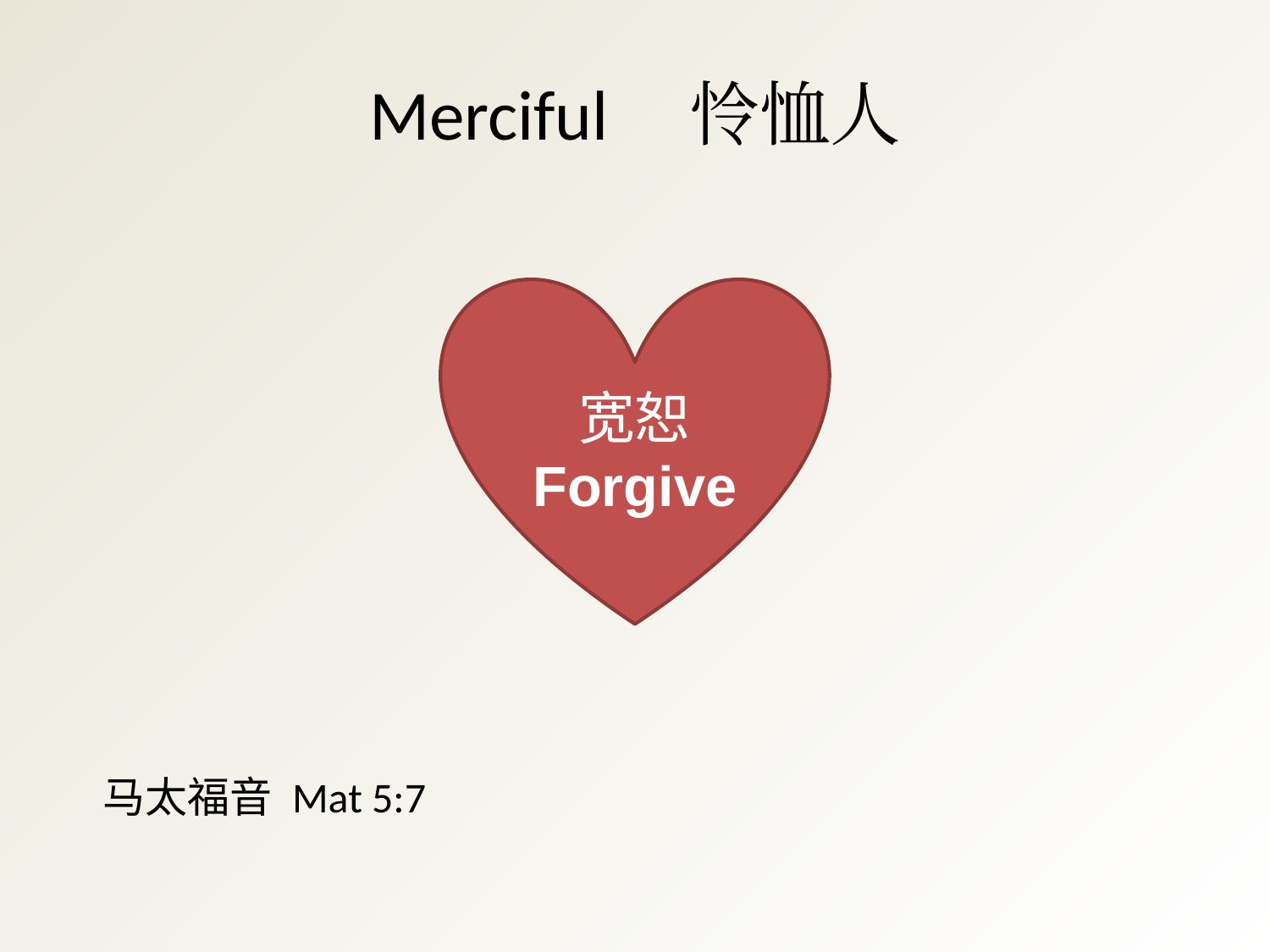

Merciful    怜恤人

宽恕
Forgive

# 马太福音 Mat 5:7